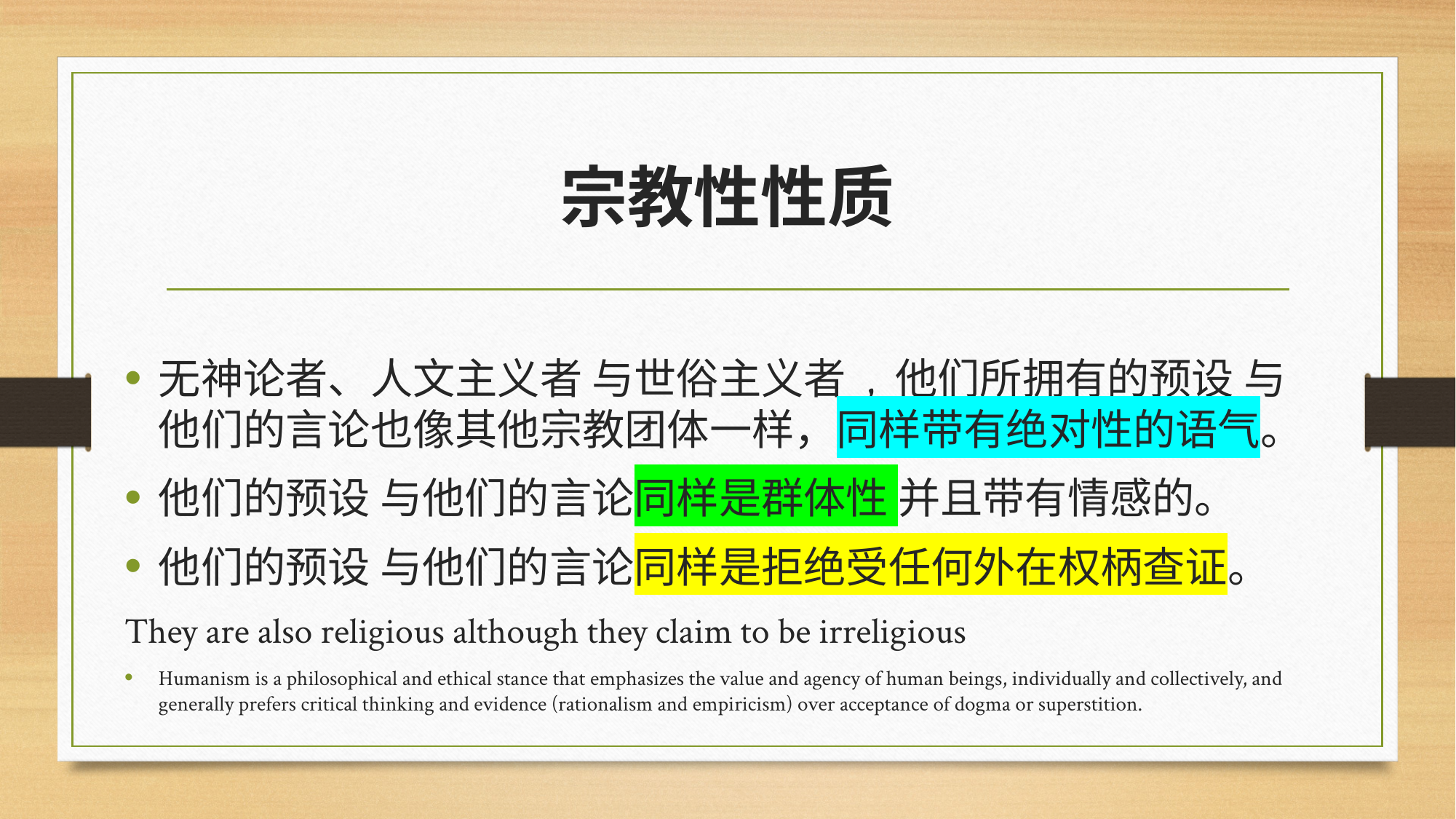

# 宗教性性质
无神论者、人文主义者 与世俗主义者 , 他们所拥有的预设 与他们的言论也像其他宗教团体一样，同样带有绝对性的语气。
他们的预设 与他们的言论同样是群体性 并且带有情感的。
他们的预设 与他们的言论同样是拒绝受任何外在权柄查证。
They are also religious although they claim to be irreligious
Humanism is a philosophical and ethical stance that emphasizes the value and agency of human beings, individually and collectively, and generally prefers critical thinking and evidence (rationalism and empiricism) over acceptance of dogma or superstition.